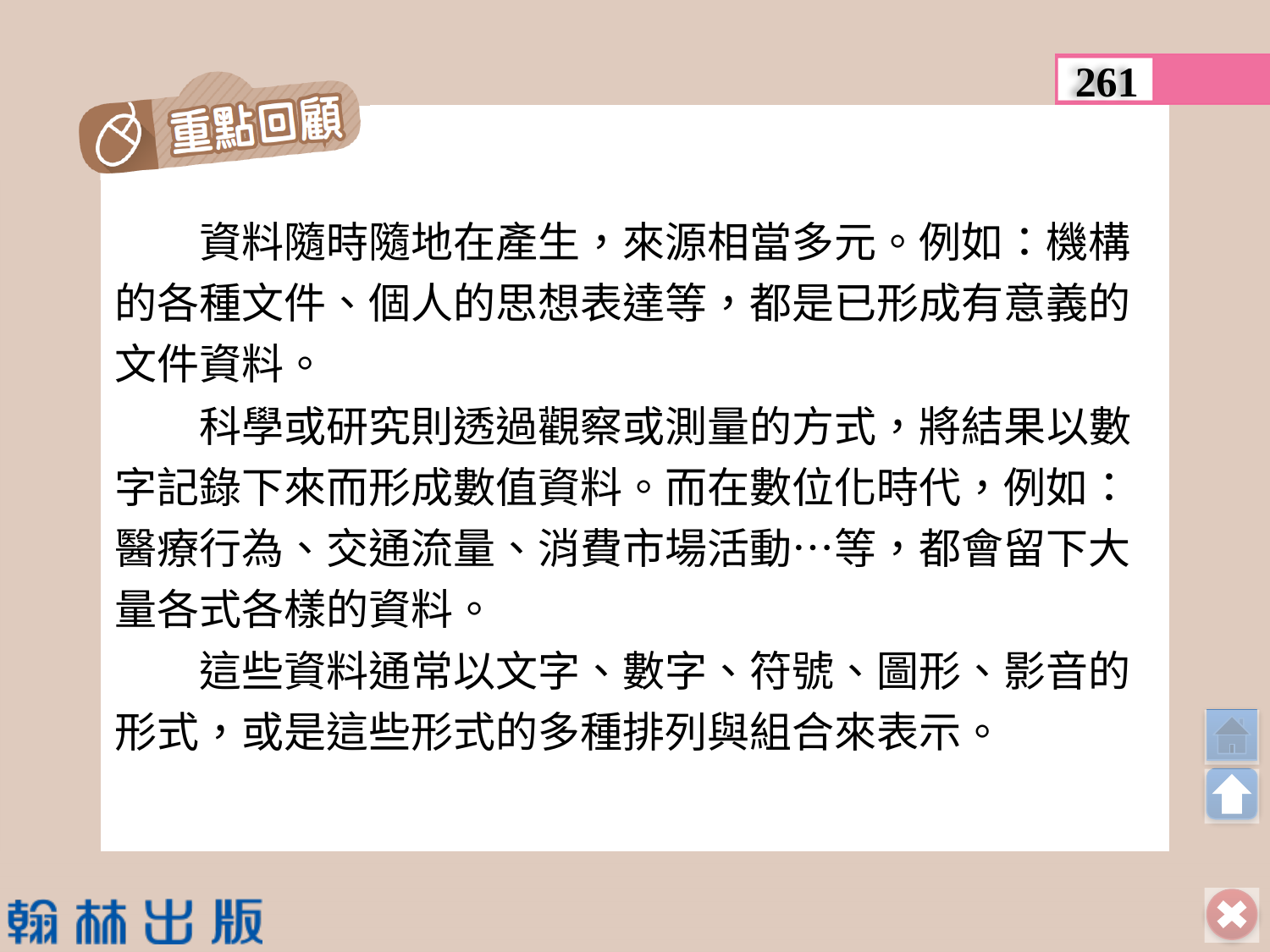

261
　　資料隨時隨地在產生，來源相當多元。例如：機構的各種文件、個人的思想表達等，都是已形成有意義的文件資料。
　　科學或研究則透過觀察或測量的方式，將結果以數字記錄下來而形成數值資料。而在數位化時代，例如：醫療行為、交通流量、消費市場活動…等，都會留下大量各式各樣的資料。
　　這些資料通常以文字、數字、符號、圖形、影音的形式，或是這些形式的多種排列與組合來表示。